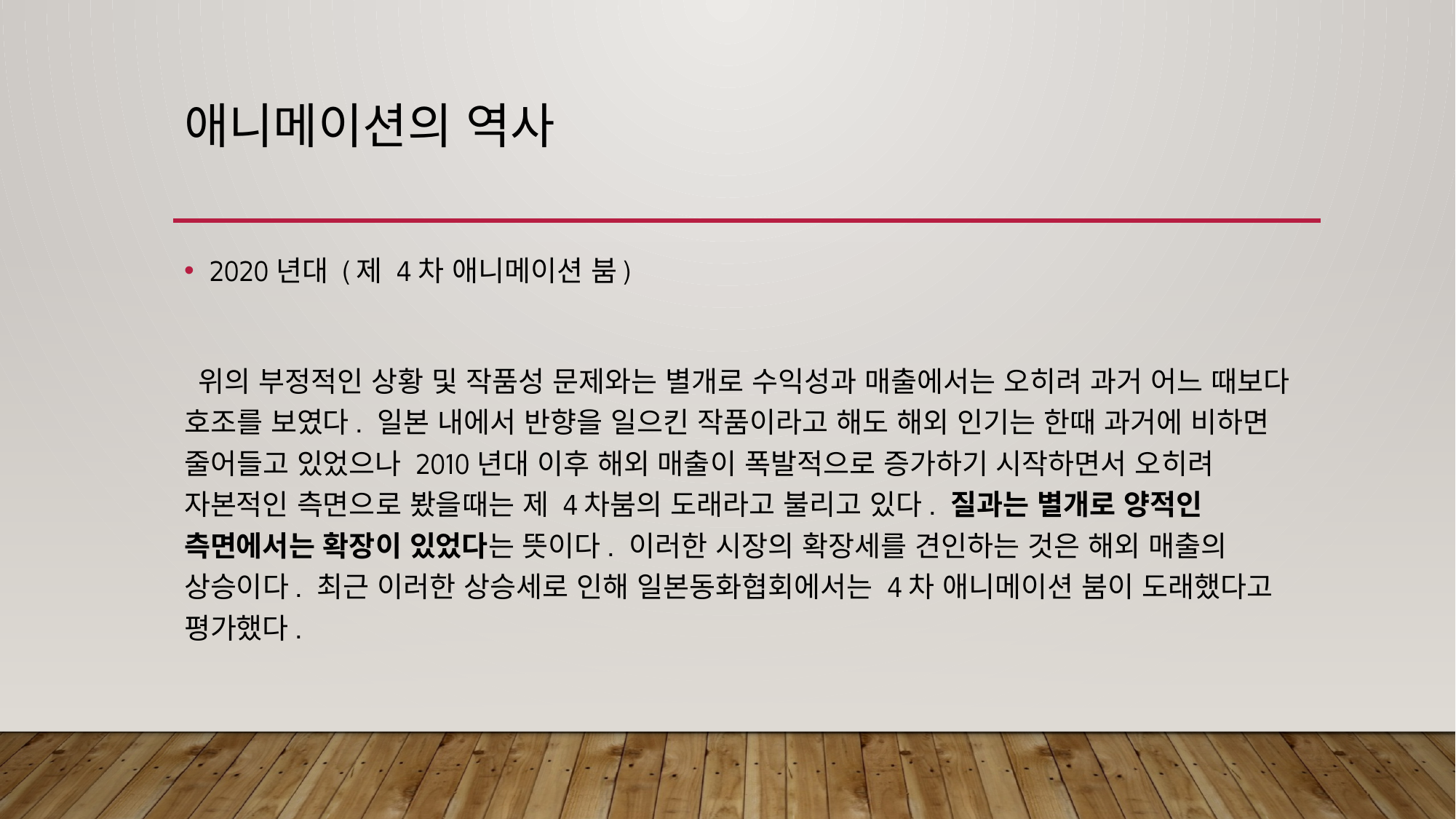

# 애니메이션의 역사
2020년대 (제 4차 애니메이션 붐)

 위의 부정적인 상황 및 작품성 문제와는 별개로 수익성과 매출에서는 오히려 과거 어느 때보다 호조를 보였다. 일본 내에서 반향을 일으킨 작품이라고 해도 해외 인기는 한때 과거에 비하면 줄어들고 있었으나 2010년대 이후 해외 매출이 폭발적으로 증가하기 시작하면서 오히려 자본적인 측면으로 봤을때는 제 4차붐의 도래라고 불리고 있다. 질과는 별개로 양적인 측면에서는 확장이 있었다는 뜻이다. 이러한 시장의 확장세를 견인하는 것은 해외 매출의 상승이다. 최근 이러한 상승세로 인해 일본동화협회에서는 4차 애니메이션 붐이 도래했다고 평가했다.